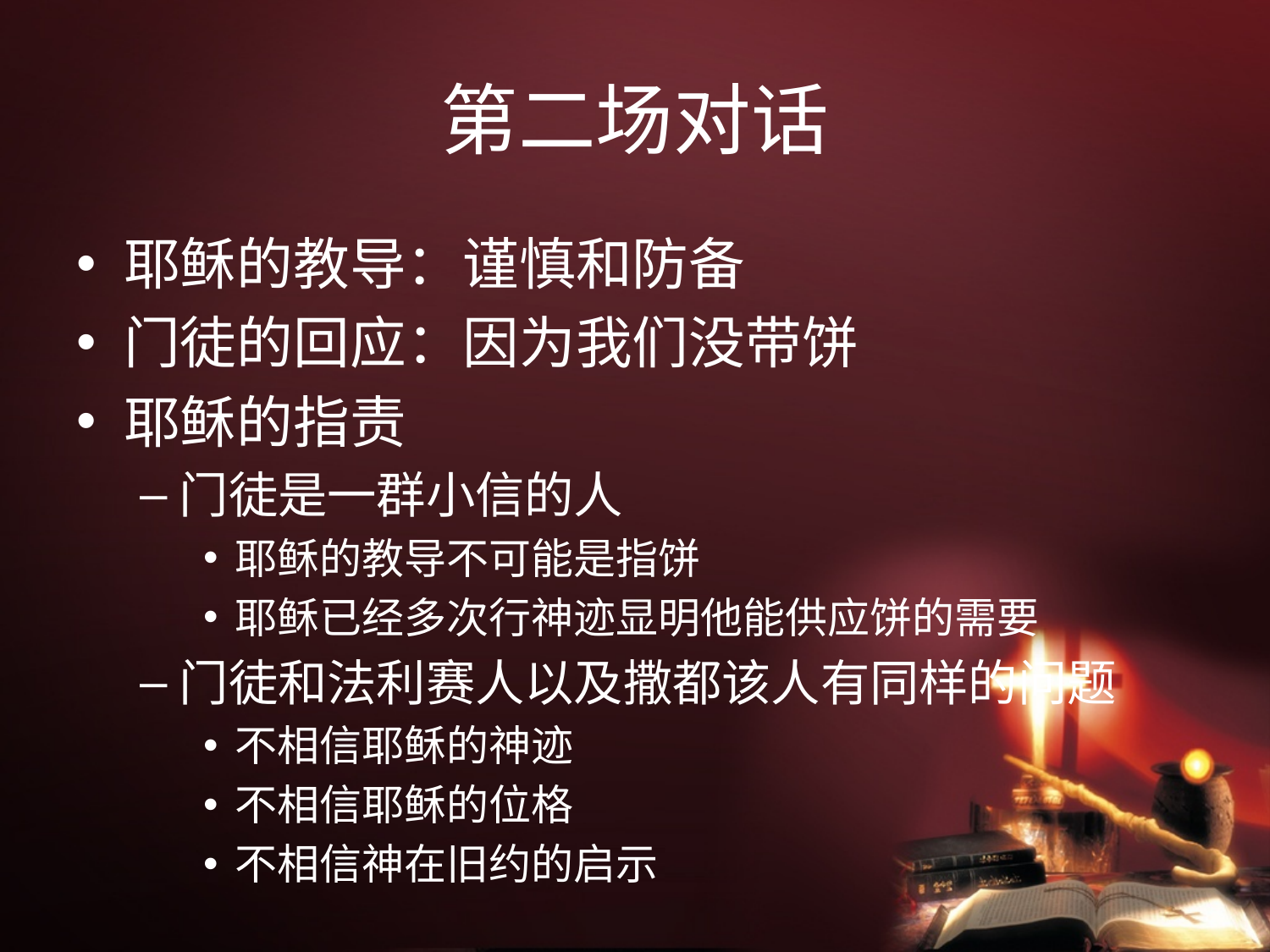

# 第二场对话
耶稣的教导：谨慎和防备
门徒的回应：因为我们没带饼
耶稣的指责
门徒是一群小信的人
耶稣的教导不可能是指饼
耶稣已经多次行神迹显明他能供应饼的需要
门徒和法利赛人以及撒都该人有同样的问题
不相信耶稣的神迹
不相信耶稣的位格
不相信神在旧约的启示